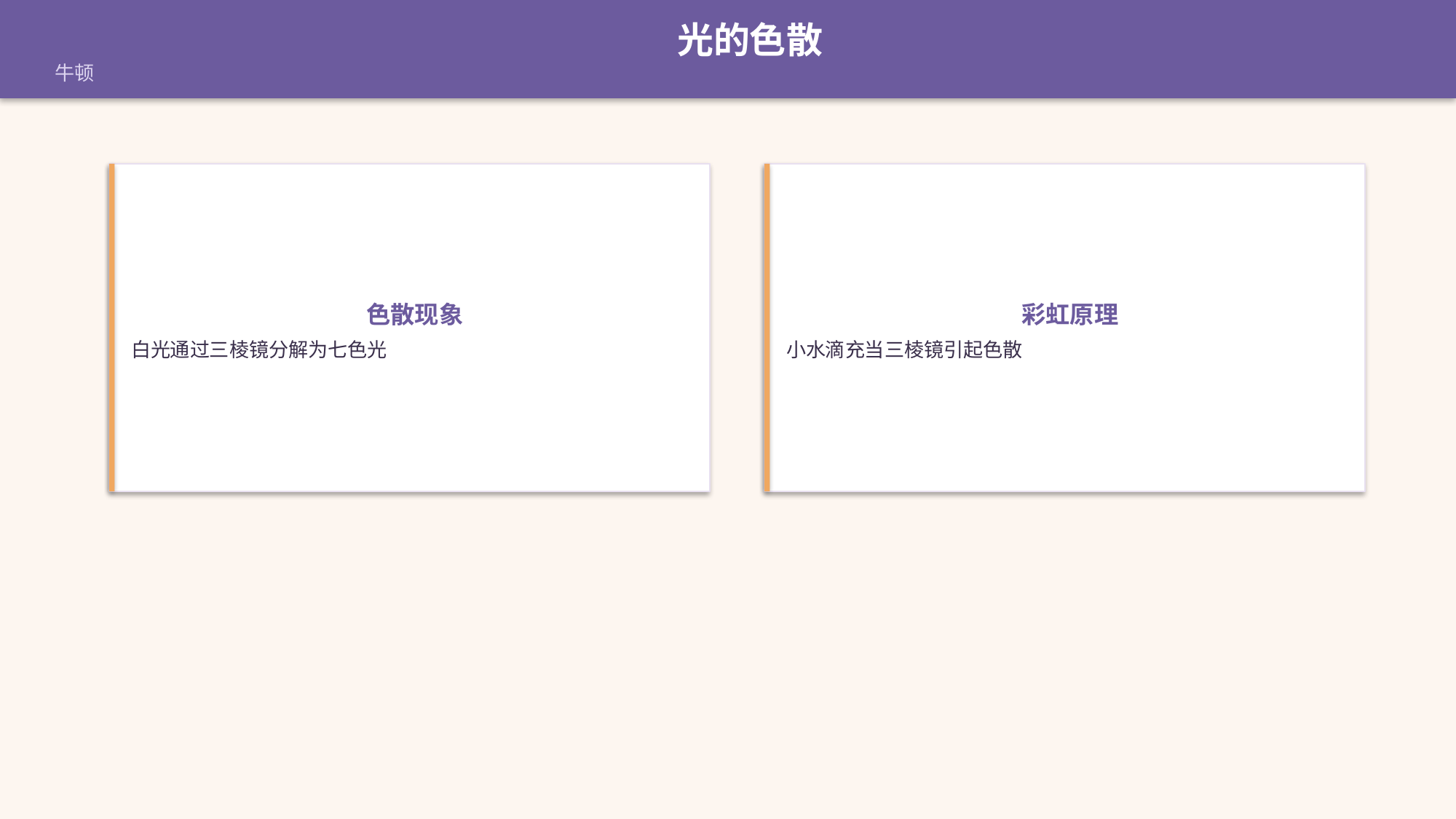

光的色散
牛顿
色散现象
白光通过三棱镜分解为七色光

彩虹原理
小水滴充当三棱镜引起色散